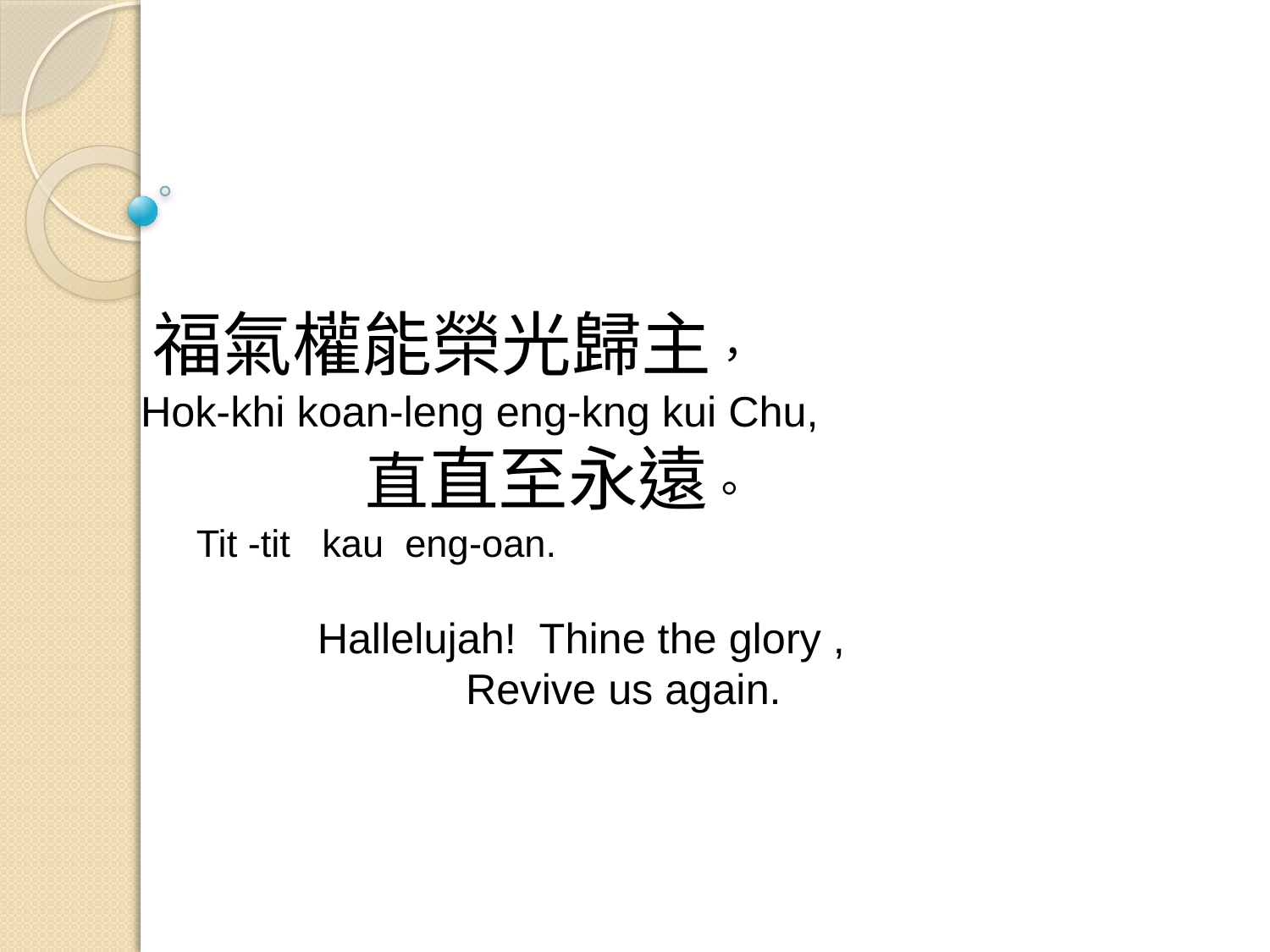

# 福氣權能榮光歸主， Hok-khi koan-leng eng-kng kui Chu, 直直至永遠。 Tit -tit   kau  eng-oan. Hallelujah!  Thine the glory , Revive us again.